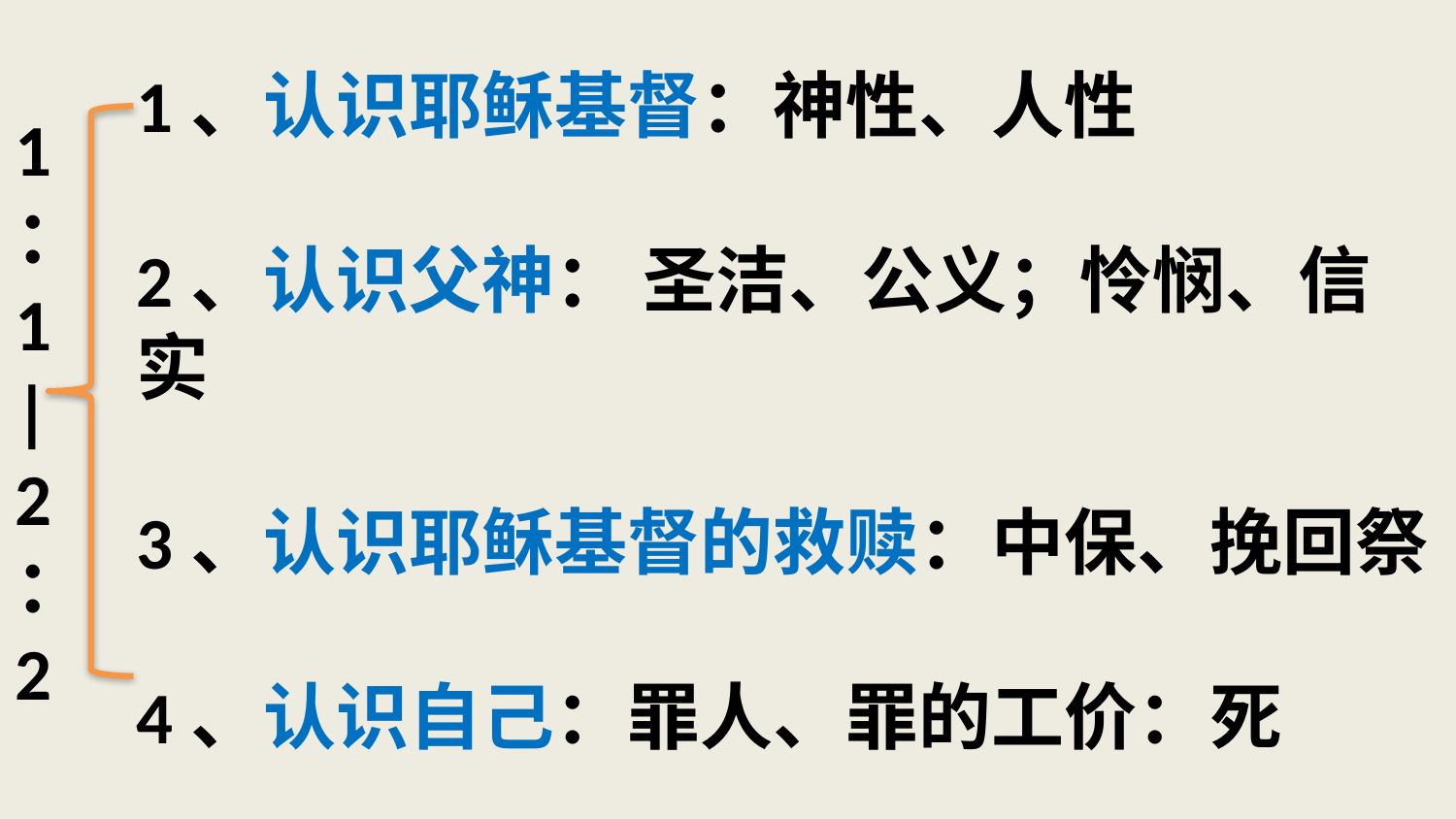

1：1
|
2：2
# 1、认识耶稣基督：神性、人性 2、认识父神： 圣洁、公义；怜悯、信实 3、认识耶稣基督的救赎：中保、挽回祭 4、认识自己：罪人、罪的工价：死